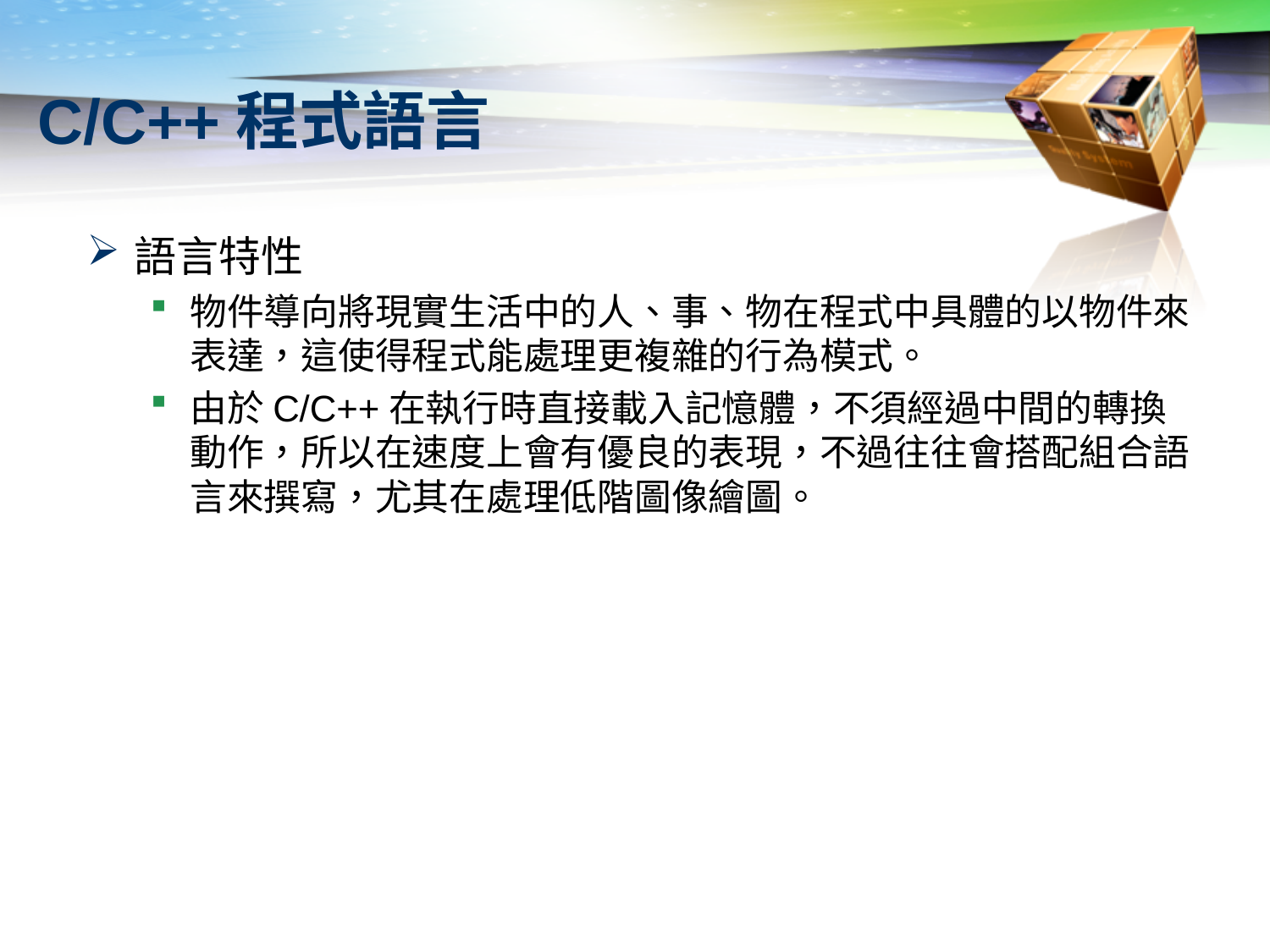

# C/C++程式語言
語言特性
物件導向將現實生活中的人、事、物在程式中具體的以物件來表達，這使得程式能處理更複雜的行為模式。
由於C/C++在執行時直接載入記憶體，不須經過中間的轉換動作，所以在速度上會有優良的表現，不過往往會搭配組合語言來撰寫，尤其在處理低階圖像繪圖。